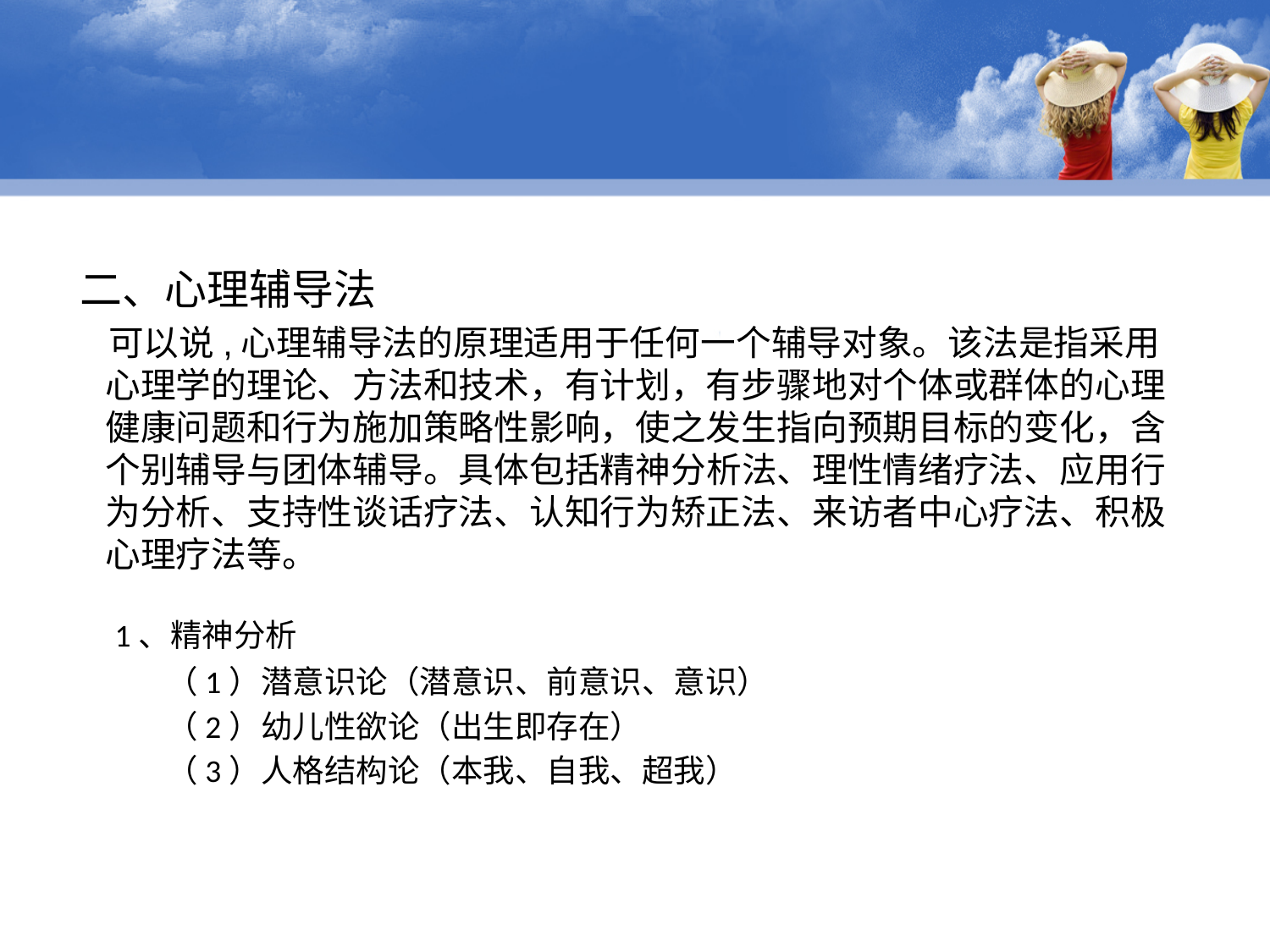

二、心理辅导法
      可以说,心理辅导法的原理适用于任何一个辅导对象。该法是指采用心理学的理论、方法和技术，有计划，有步骤地对个体或群体的心理健康问题和行为施加策略性影响，使之发生指向预期目标的变化，含个别辅导与团体辅导。具体包括精神分析法、理性情绪疗法、应用行为分析、支持性谈话疗法、认知行为矫正法、来访者中心疗法、积极心理疗法等。

      1、精神分析
              （1）潜意识论（潜意识、前意识、意识）
              （2）幼儿性欲论（出生即存在）
              （3）人格结构论（本我、自我、超我）